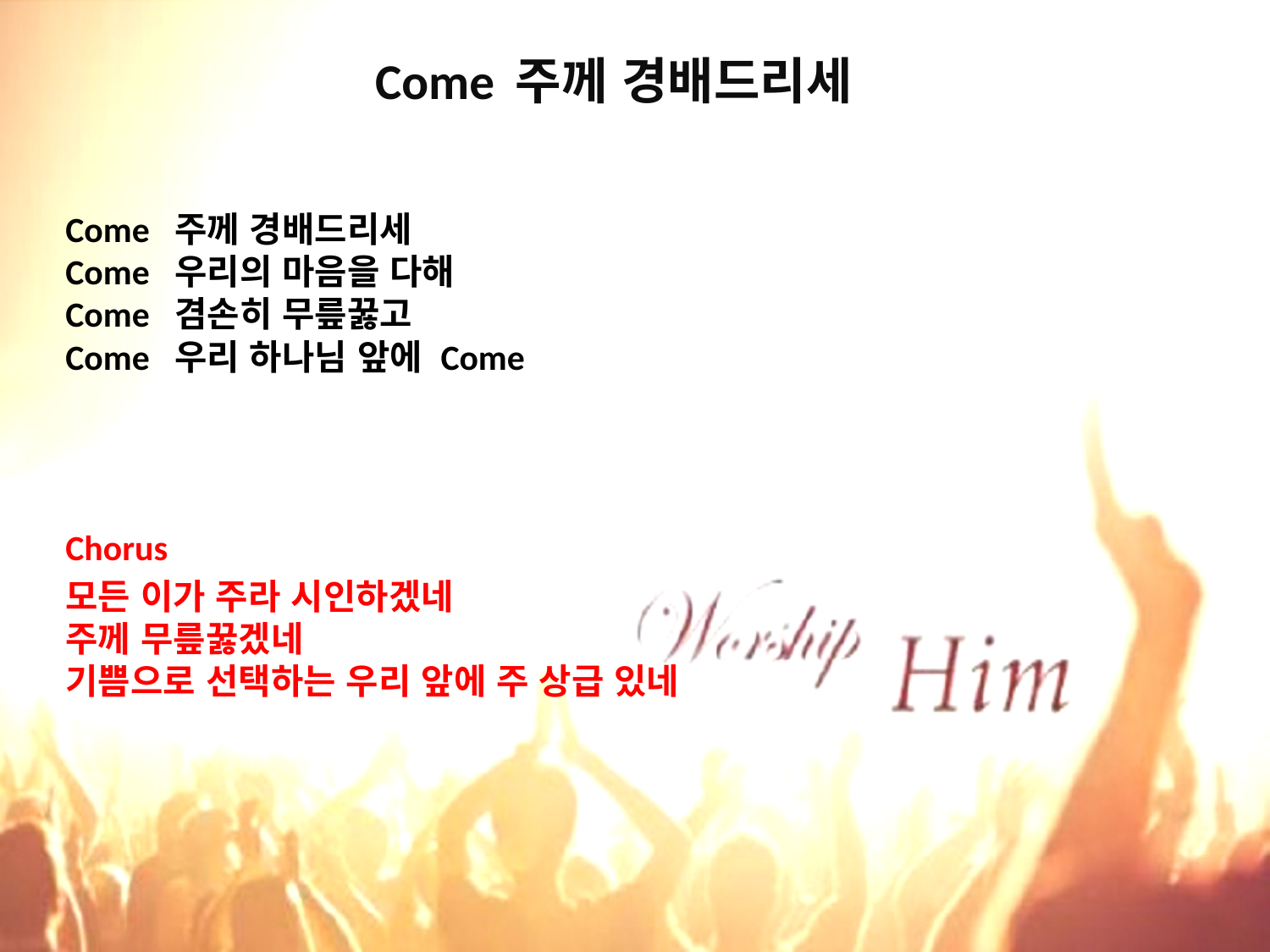

# Come 주께 경배드리세
Come  주께 경배드리세
Come  우리의 마음을 다해
Come  겸손히 무릎꿇고
Come  우리 하나님 앞에 Come

Chorus
모든 이가 주라 시인하겠네                            주께 무릎꿇겠네
기쁨으로 선택하는 우리 앞에 주 상급 있네